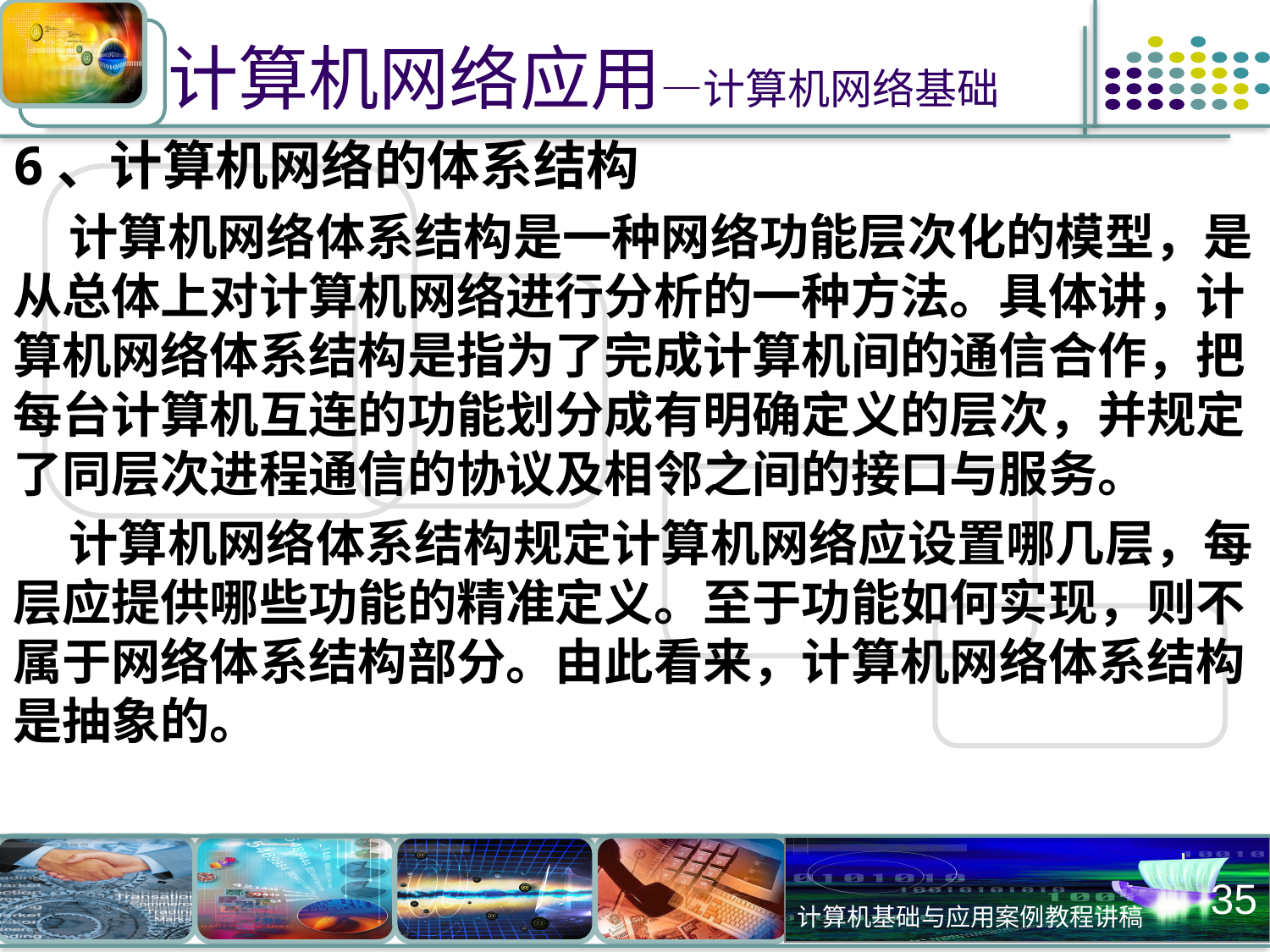

# 计算机网络应用—计算机网络基础
6、计算机网络的体系结构
    计算机网络体系结构是一种网络功能层次化的模型，是从总体上对计算机网络进行分析的一种方法。具体讲，计算机网络体系结构是指为了完成计算机间的通信合作，把每台计算机互连的功能划分成有明确定义的层次，并规定了同层次进程通信的协议及相邻之间的接口与服务。
    计算机网络体系结构规定计算机网络应设置哪几层，每层应提供哪些功能的精准定义。至于功能如何实现，则不属于网络体系结构部分。由此看来，计算机网络体系结构是抽象的。
35